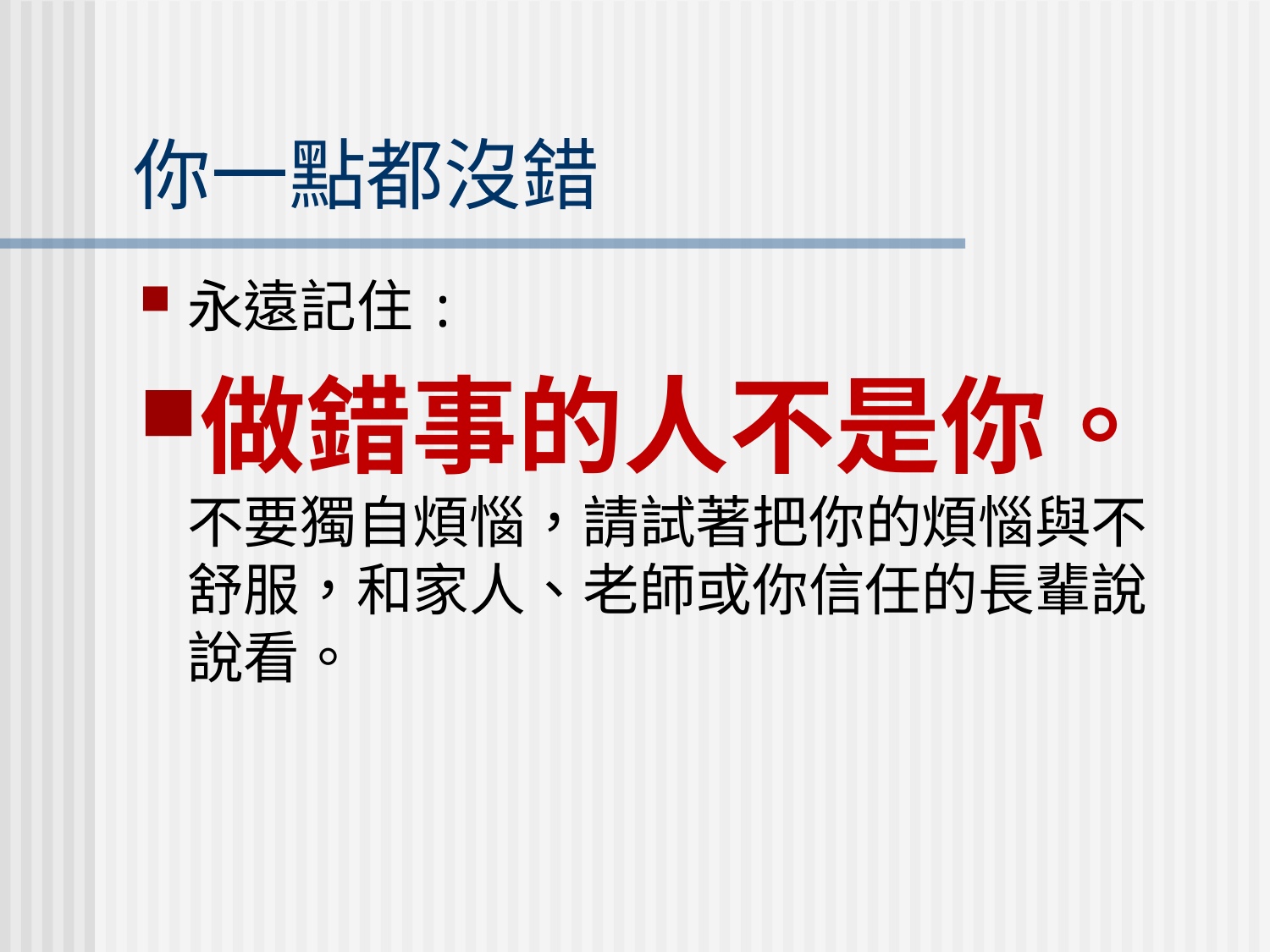

# 你一點都沒錯
永遠記住:
做錯事的人不是你。
不要獨自煩惱，請試著把你的煩惱與不舒服，和家人、老師或你信任的長輩說說看。